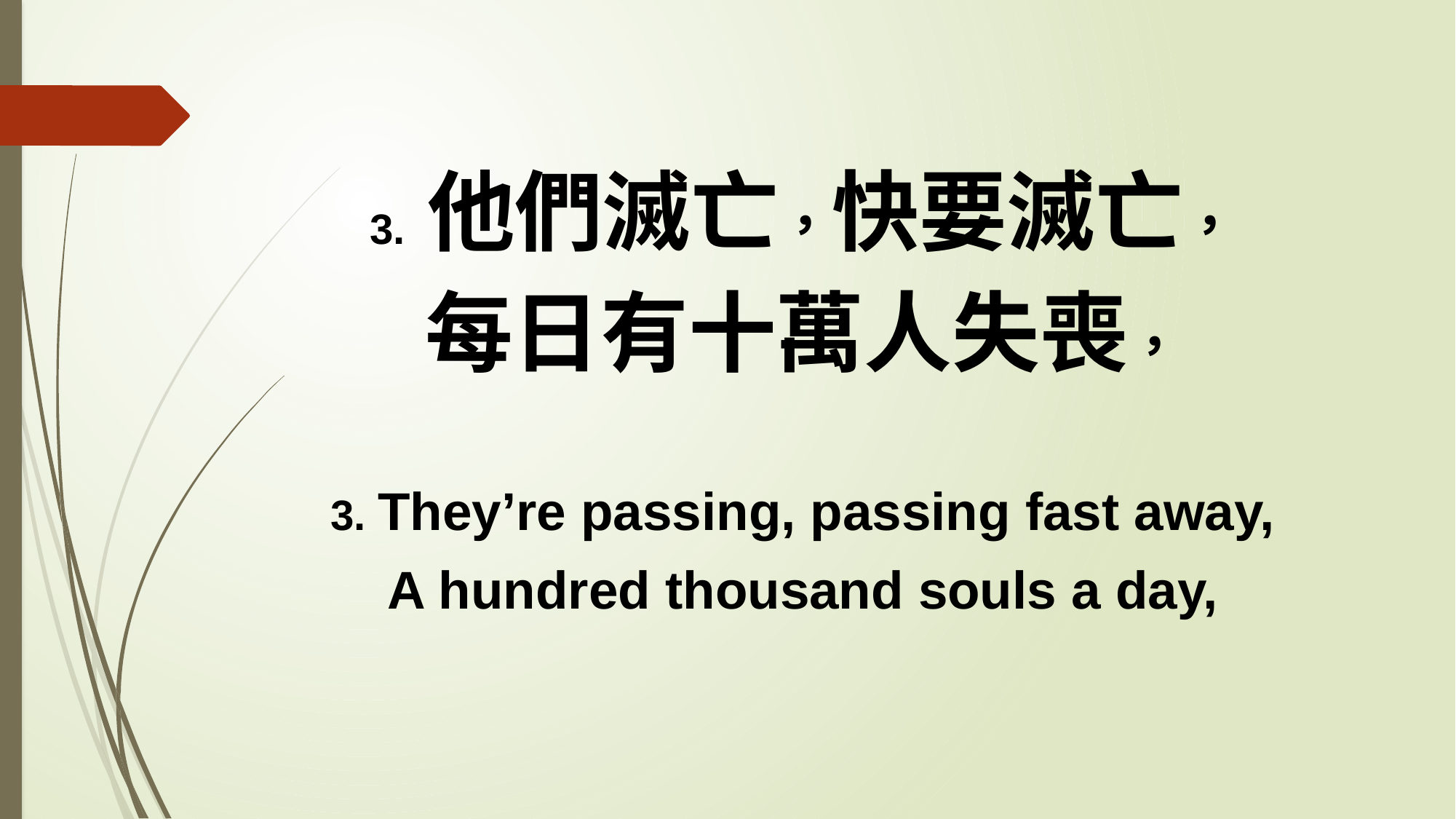

3. 他們滅亡，快要滅亡，
每日有十萬人失喪，

3. They’re passing, passing fast away,
A hundred thousand souls a day,